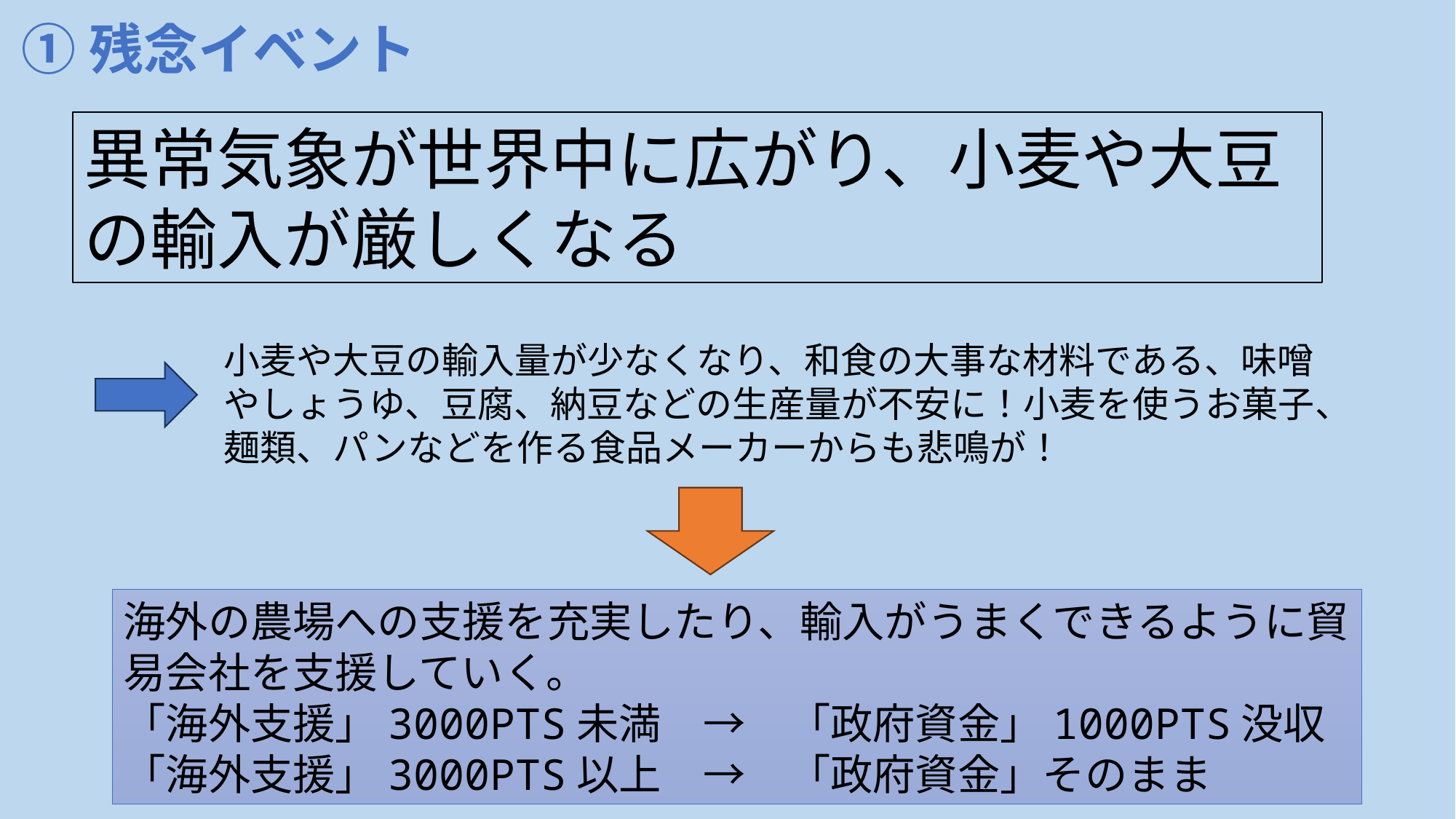

①残念イベント
異常気象が世界中に広がり、小麦や大豆の輸入が厳しくなる
小麦や大豆の輸入量が少なくなり、和食の大事な材料である、味噌やしょうゆ、豆腐、納豆などの生産量が不安に！小麦を使うお菓子、麺類、パンなどを作る食品メーカーからも悲鳴が！

海外の農場への支援を充実したり、輸入がうまくできるように貿易会社を支援していく。
「海外支援」3000PTS未満　→　「政府資金」1000PTS没収
「海外支援」3000PTS以上　→　「政府資金」そのまま